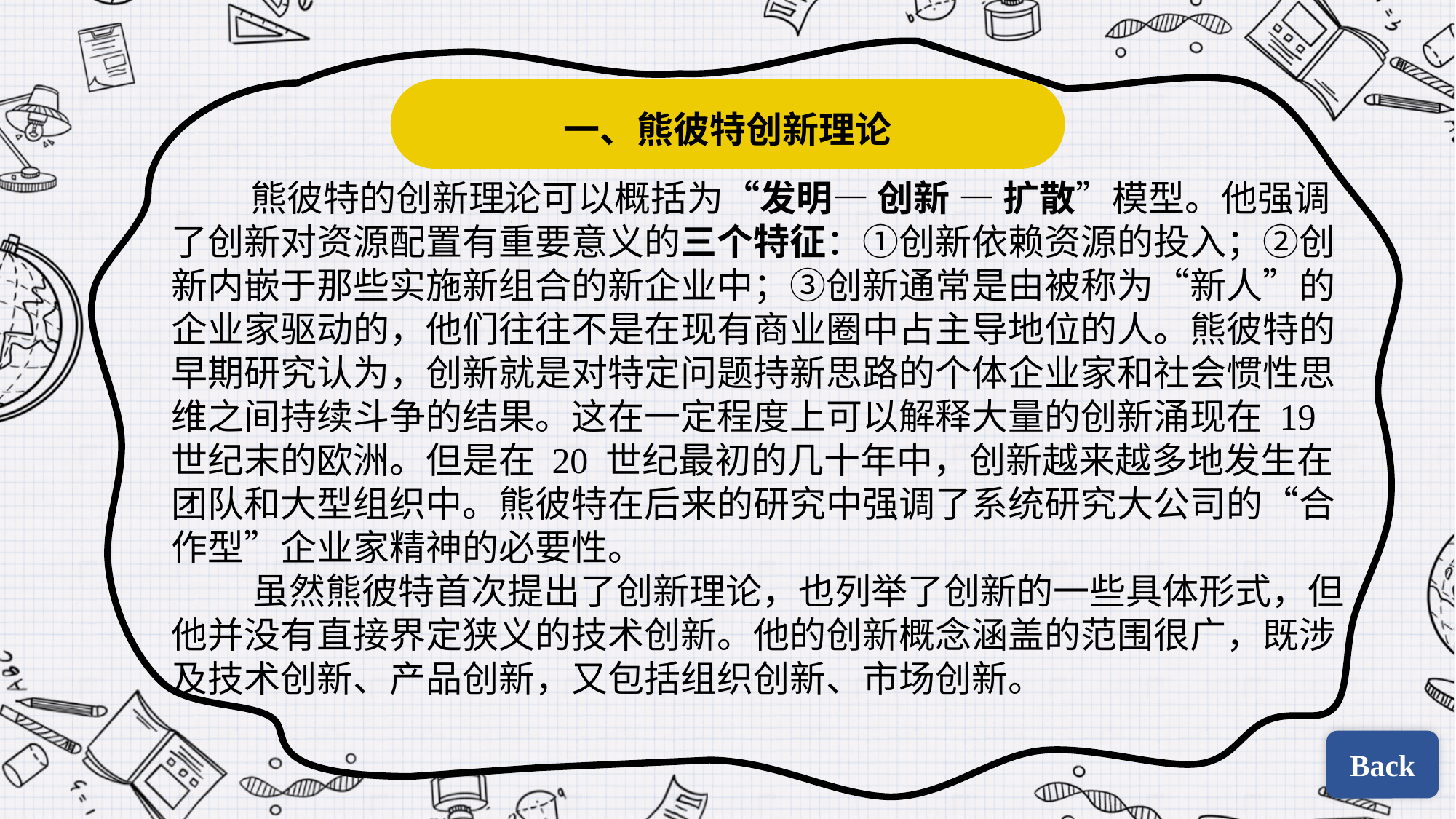

一、熊彼特创新理论
        熊彼特的创新理论可以概括为“发明— 创新 — 扩散”模型。他强调了创新对资源配置有重要意义的三个特征：①创新依赖资源的投入；②创新内嵌于那些实施新组合的新企业中；③创新通常是由被称为“新人”的企业家驱动的，他们往往不是在现有商业圈中占主导地位的人。熊彼特的早期研究认为，创新就是对特定问题持新思路的个体企业家和社会惯性思维之间持续斗争的结果。这在一定程度上可以解释大量的创新涌现在 19 世纪末的欧洲。但是在 20 世纪最初的几十年中，创新越来越多地发生在团队和大型组织中。熊彼特在后来的研究中强调了系统研究大公司的“合作型”企业家精神的必要性。
     虽然熊彼特首次提出了创新理论，也列举了创新的一些具体形式，但他并没有直接界定狭义的技术创新。他的创新概念涵盖的范围很广，既涉及技术创新、产品创新，又包括组织创新、市场创新。

Back